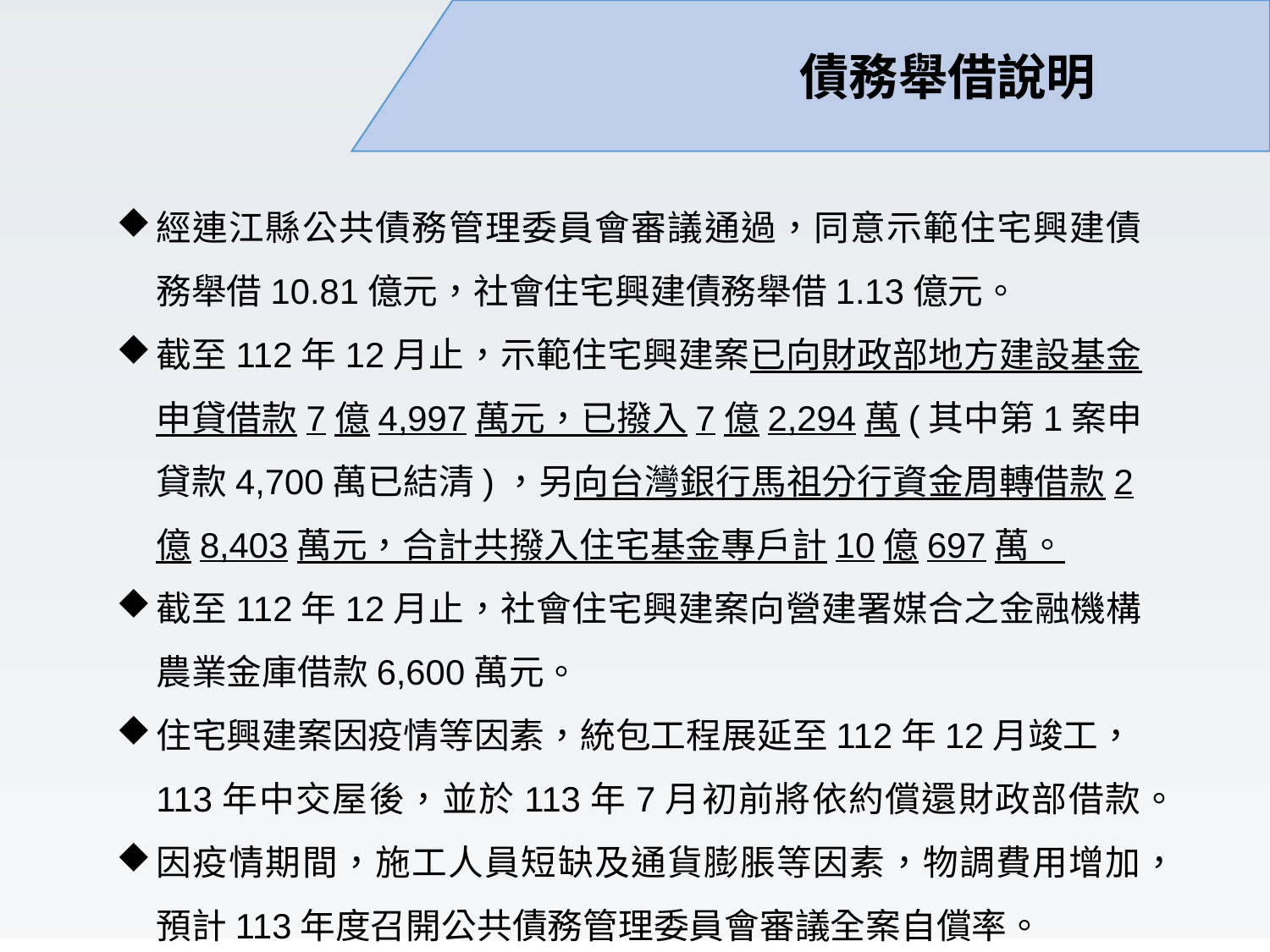

債務舉借說明

經連江縣公共債務管理委員會審議通過，同意示範住宅興建債務舉借10.81億元，社會住宅興建債務舉借1.13億元。
截至112年12月止，示範住宅興建案已向財政部地方建設基金申貸借款7億4,997萬元，已撥入7億2,294萬(其中第1案申貸款4,700萬已結清)，另向台灣銀行馬祖分行資金周轉借款2億8,403萬元，合計共撥入住宅基金專戶計10億697萬。
截至112年12月止，社會住宅興建案向營建署媒合之金融機構農業金庫借款6,600萬元。
住宅興建案因疫情等因素，統包工程展延至112年12月竣工，113年中交屋後，並於113年7月初前將依約償還財政部借款。
因疫情期間，施工人員短缺及通貨膨脹等因素，物調費用增加，預計113年度召開公共債務管理委員會審議全案自償率。